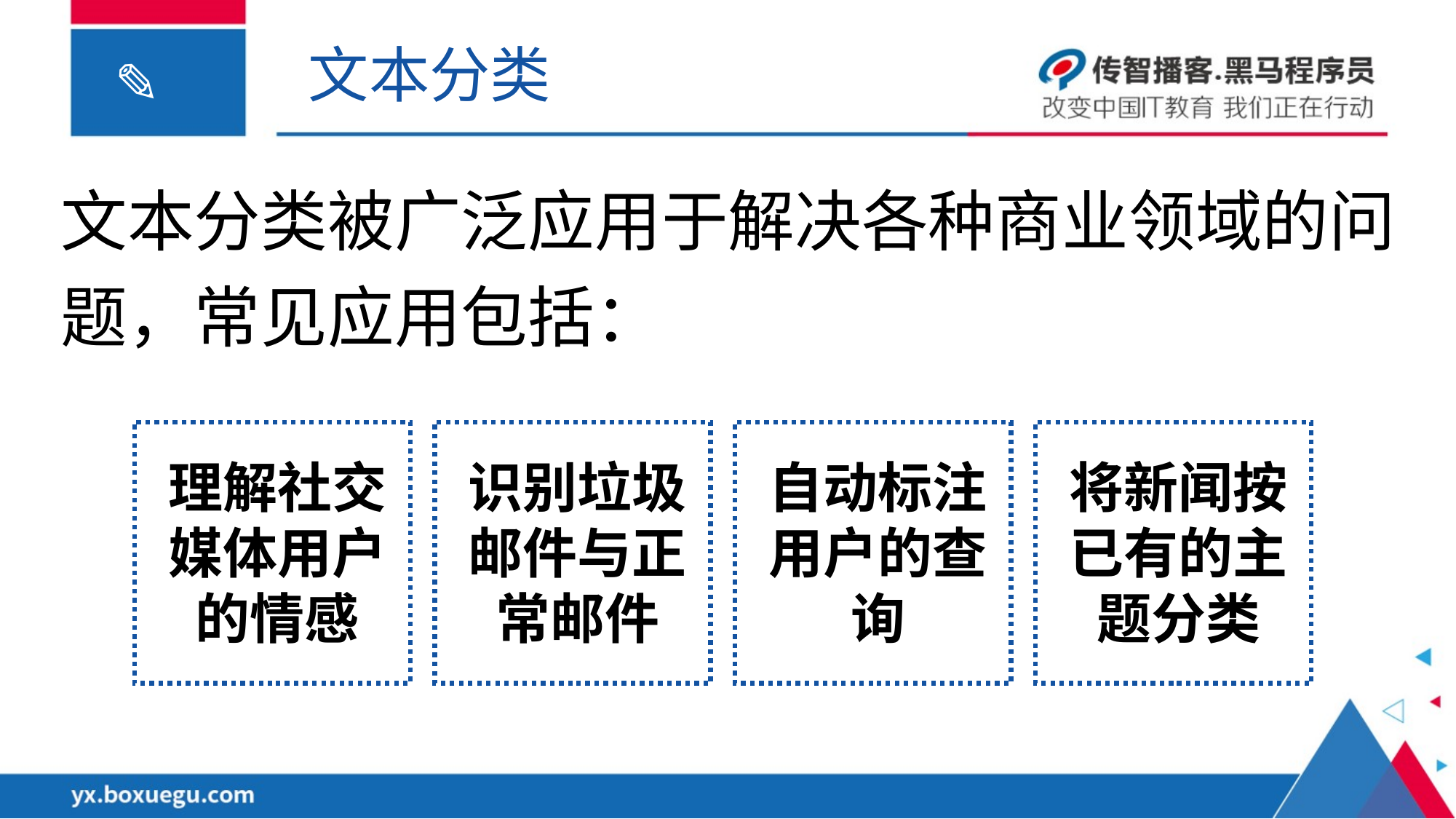

文本分类
文本分类被广泛应用于解决各种商业领域的问题，常见应用包括：

理解社交媒体用户的情感

识别垃圾邮件与正常邮件

自动标注用户的查询

将新闻按已有的主题分类